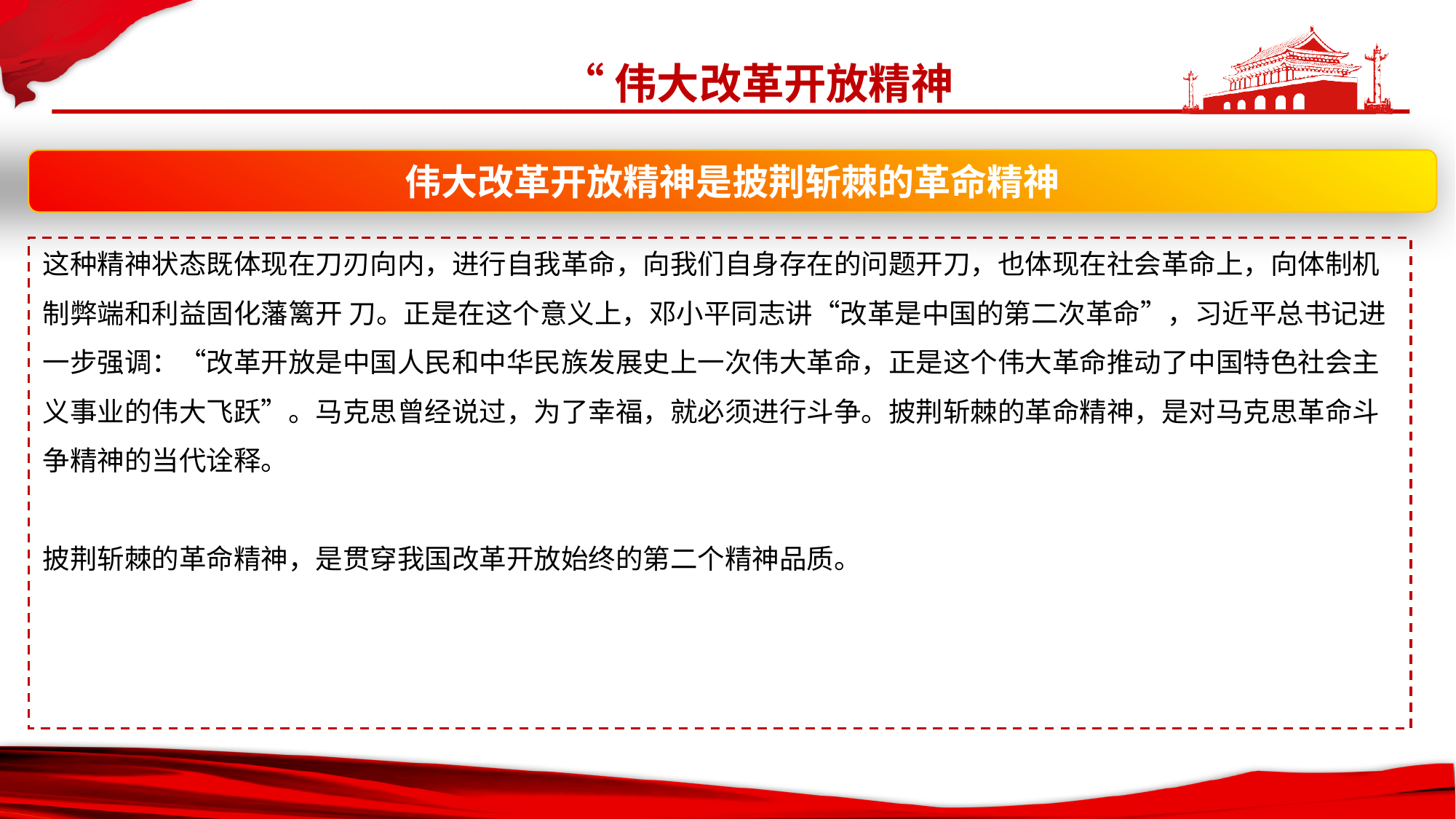

“伟大改革开放精神
伟大改革开放精神是披荆斩棘的革命精神
这种精神状态既体现在刀刃向内，进行自我革命，向我们自身存在的问题开刀，也体现在社会革命上，向体制机制弊端和利益固化藩篱开 刀。正是在这个意义上，邓小平同志讲“改革是中国的第二次革命”，习近平总书记进一步强调：“改革开放是中国人民和中华民族发展史上一次伟大革命，正是这个伟大革命推动了中国特色社会主义事业的伟大飞跃”。马克思曾经说过，为了幸福，就必须进行斗争。披荆斩棘的革命精神，是对马克思革命斗争精神的当代诠释。

披荆斩棘的革命精神，是贯穿我国改革开放始终的第二个精神品质。